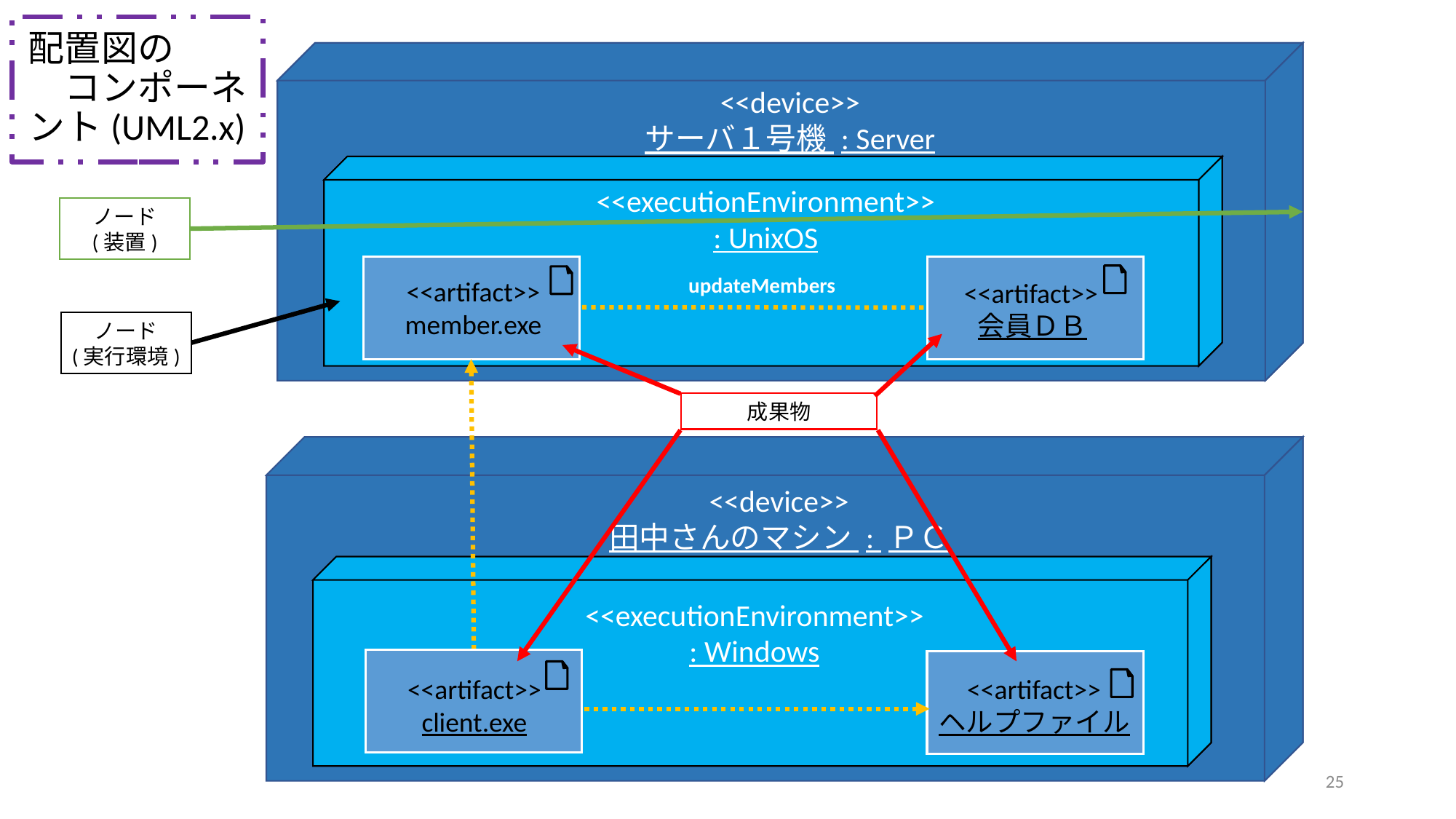

# 配置図の　　　コンポーネント(UML2.x)

<<device>>
サーバ１号機 : Server

<<executionEnvironment>>
: UnixOS
ノード
(装置)

updateMembers
<<artifact>>
member.exe
<<artifact>>会員ＤＢ
ノード
(実行環境)
成果物

<<device>>
田中さんのマシン : ＰＣ

<<executionEnvironment>>
: Windows

<<artifact>>
ヘルプファイル
<<artifact>>
client.exe

25